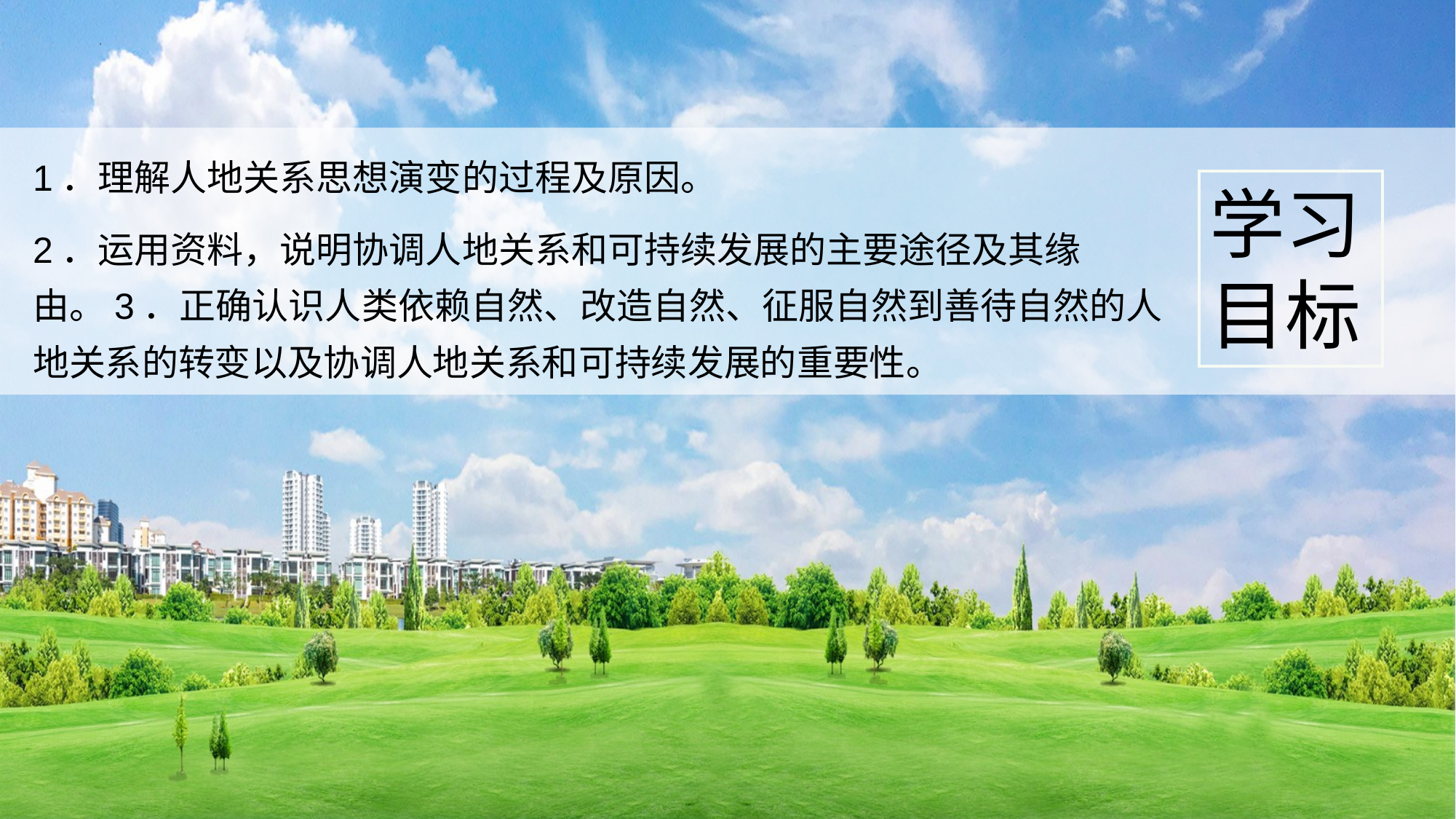

1．理解人地关系思想演变的过程及原因。
2．运用资料，说明协调人地关系和可持续发展的主要途径及其缘由。3．正确认识人类依赖自然、改造自然、征服自然到善待自然的人地关系的转变以及协调人地关系和可持续发展的重要性。
学习目标